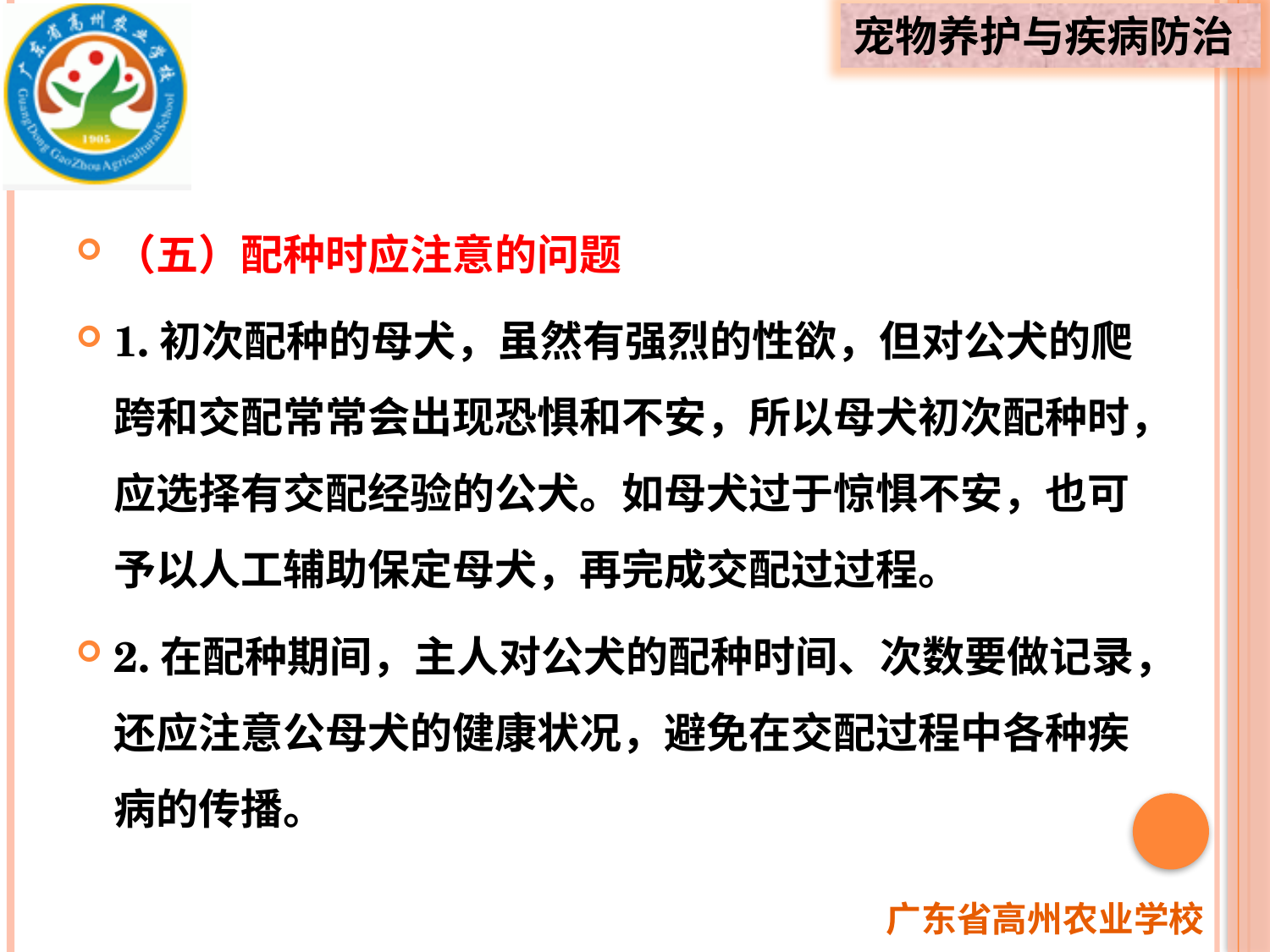

（五）配种时应注意的问题
1.初次配种的母犬，虽然有强烈的性欲，但对公犬的爬跨和交配常常会出现恐惧和不安，所以母犬初次配种时，应选择有交配经验的公犬。如母犬过于惊惧不安，也可予以人工辅助保定母犬，再完成交配过过程。
2.在配种期间，主人对公犬的配种时间、次数要做记录，还应注意公母犬的健康状况，避免在交配过程中各种疾病的传播。